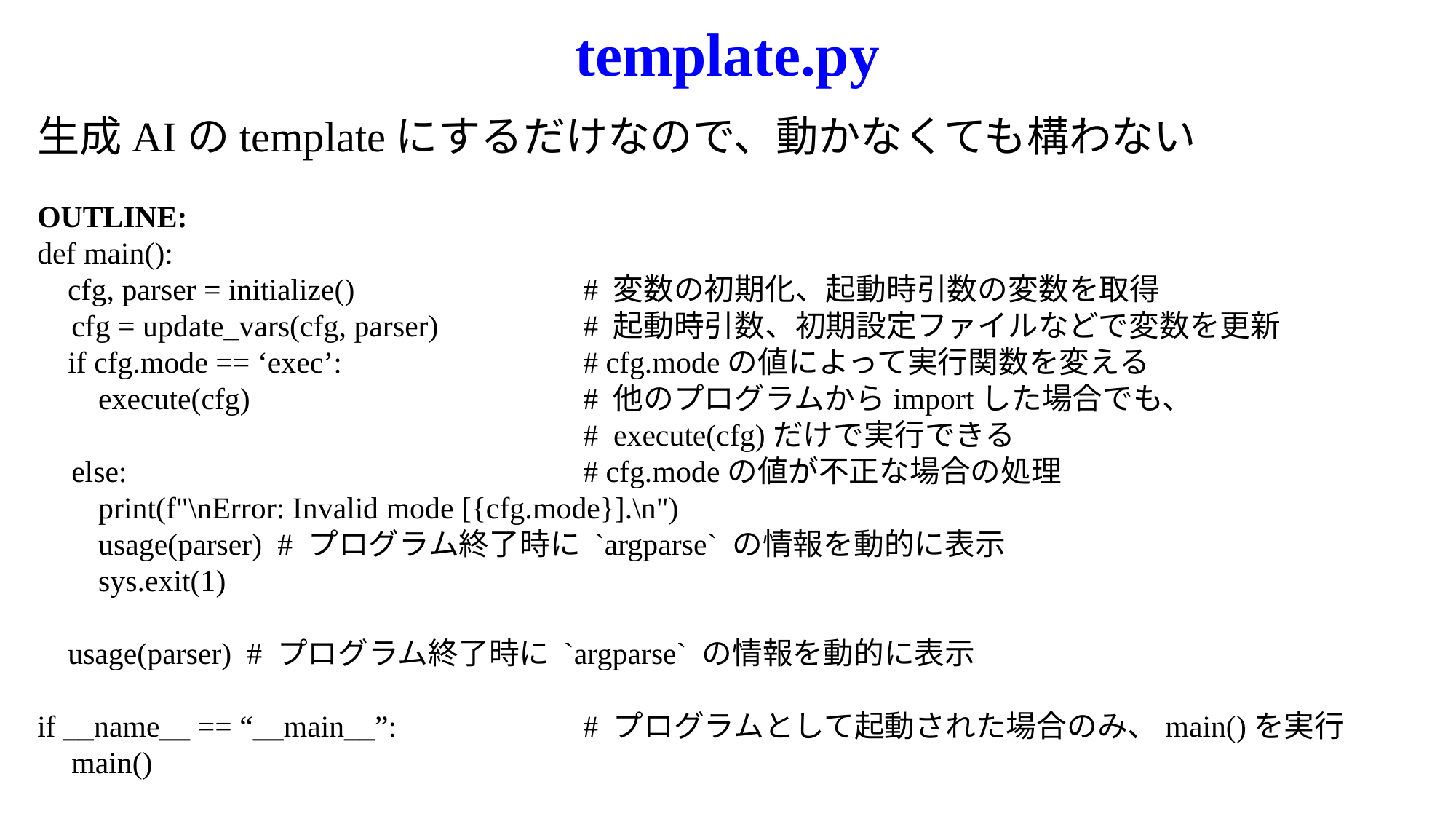

# template.py
生成AIのtemplateにするだけなので、動かなくても構わない

OUTLINE:
def main():
    cfg, parser = initialize()			# 変数の初期化、起動時引数の変数を取得
    cfg = update_vars(cfg, parser)		# 起動時引数、初期設定ファイルなどで変数を更新
    if cfg.mode == ‘exec’:			# cfg.modeの値によって実行関数を変える
        execute(cfg)				# 他のプログラムからimportした場合でも、
					#  execute(cfg)だけで実行できる
    else:					# cfg.modeの値が不正な場合の処理
        print(f"\nError: Invalid mode [{cfg.mode}].\n")
        usage(parser)  # プログラム終了時に `argparse` の情報を動的に表示
        sys.exit(1)

    usage(parser)  # プログラム終了時に `argparse` の情報を動的に表示
if __name__ == “__main__”:		# プログラムとして起動された場合のみ、main()を実行
    main()